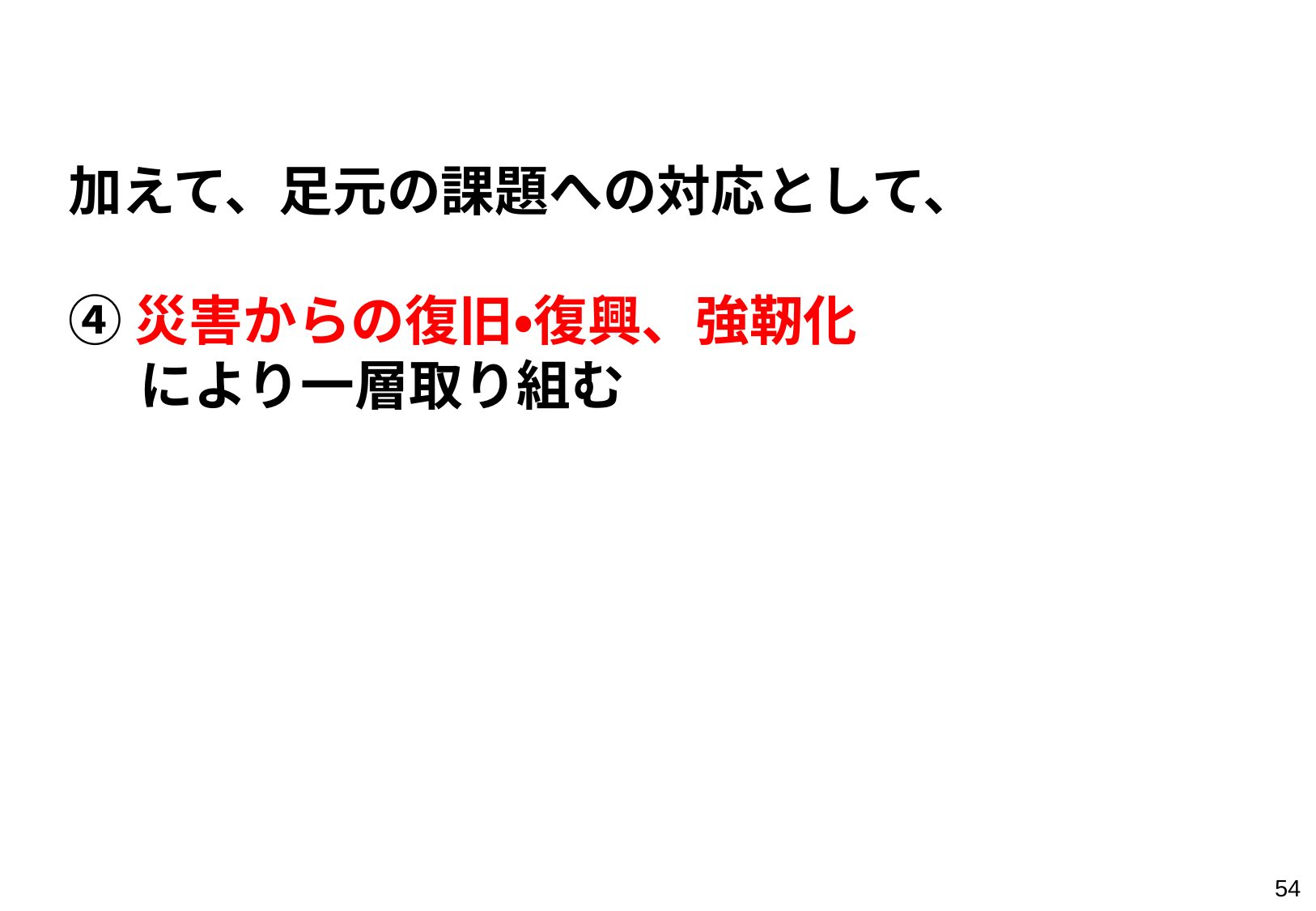

# 加えて、足元の課題への対応として、
④災害からの復旧・復興、強靭化 により一層取り組む
54